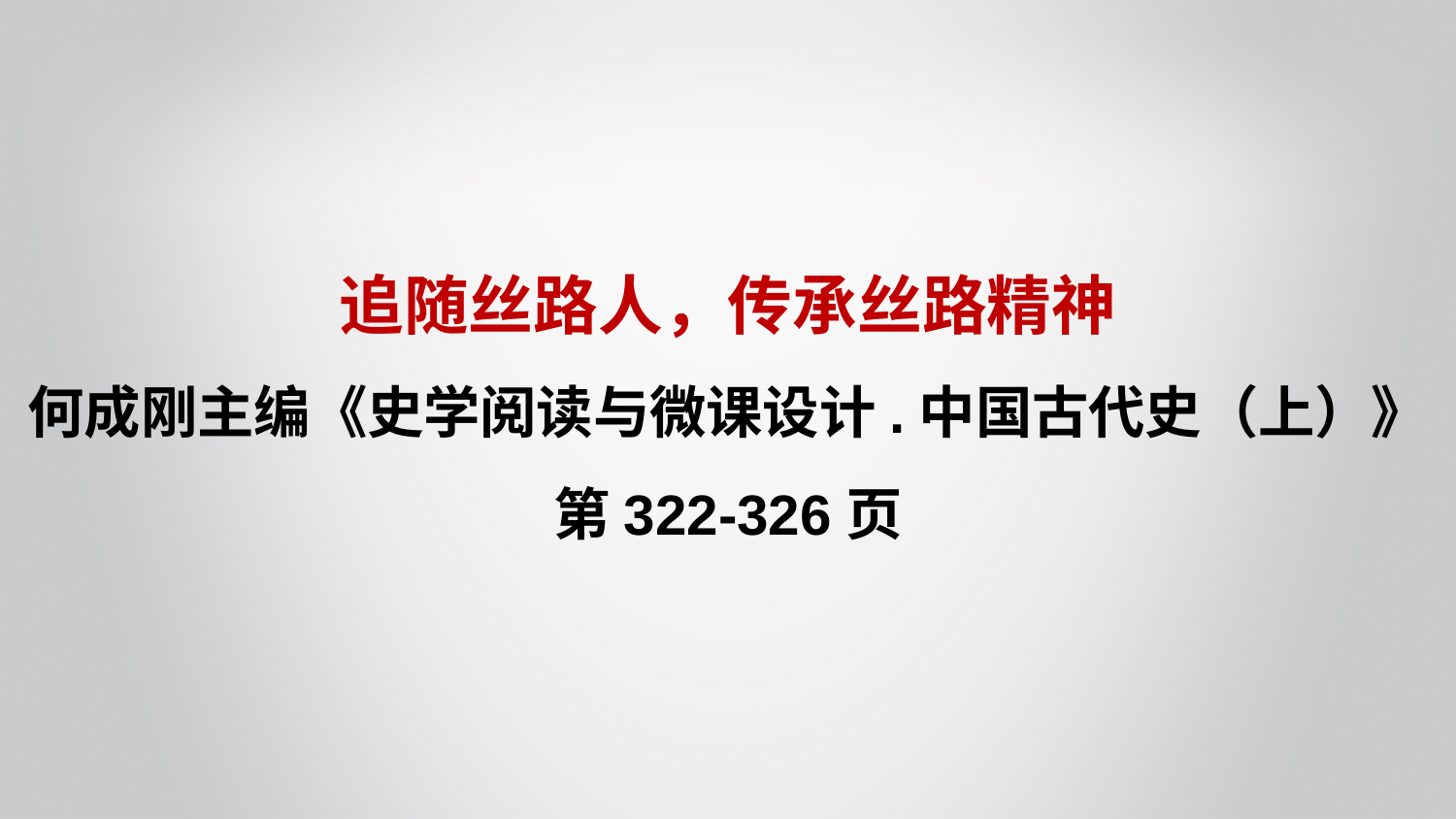

追随丝路人，传承丝路精神
何成刚主编《史学阅读与微课设计.中国古代史（上）》
第322-326页